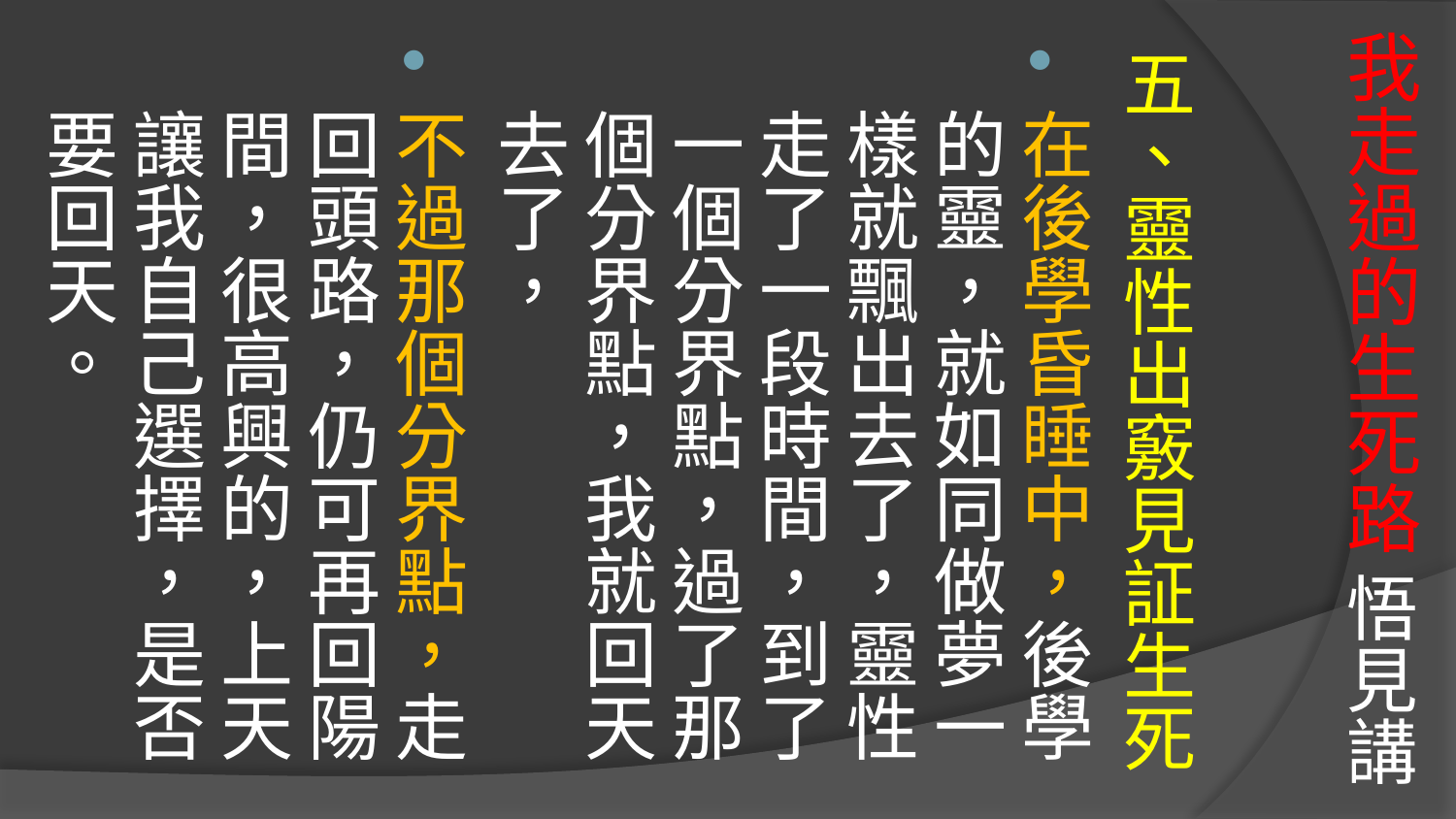

# 我走過的生死路 悟見講
五、靈性出竅見証生死
在後學昏睡中，後學的靈，就如同做夢一樣就飄出去了，靈性走了一段時間，到了一個分界點，過了那個分界點，我就回天去了，
不過那個分界點，走回頭路，仍可再回陽間，很高興的，上天讓我自己選擇，是否要回天。